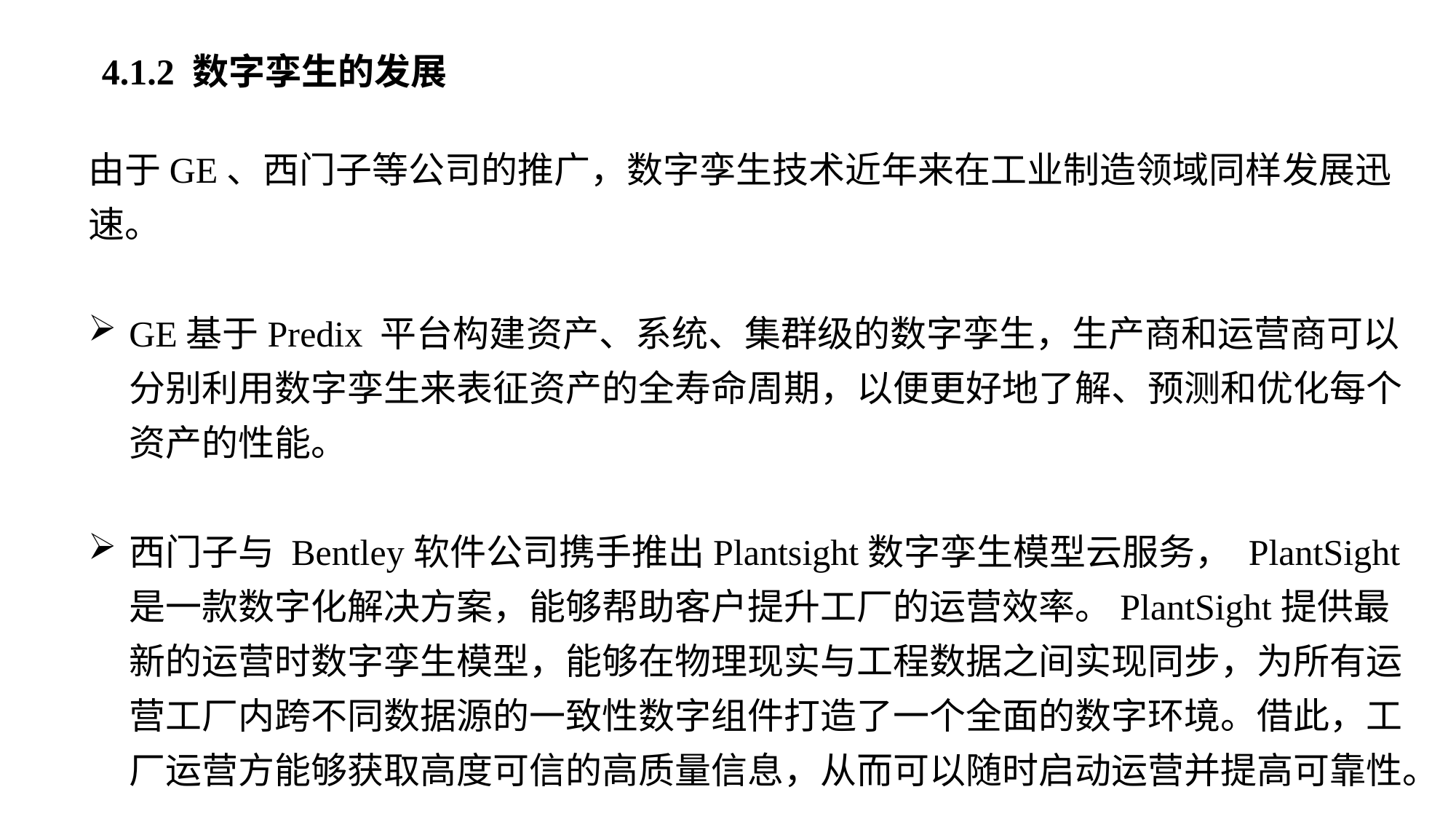

4.1.2 数字孪生的发展
由于GE、西门子等公司的推广，数字孪生技术近年来在工业制造领域同样发展迅速。

GE基于Predix 平台构建资产、系统、集群级的数字孪生，生产商和运营商可以分别利用数字孪生来表征资产的全寿命周期，以便更好地了解、预测和优化每个资产的性能。

西门子与 Bentley软件公司携手推出Plantsight数字孪生模型云服务， PlantSight是一款数字化解决方案，能够帮助客户提升工厂的运营效率。PlantSight提供最新的运营时数字孪生模型，能够在物理现实与工程数据之间实现同步，为所有运营工厂内跨不同数据源的一致性数字组件打造了一个全面的数字环境。借此，工厂运营方能够获取高度可信的高质量信息，从而可以随时启动运营并提高可靠性。